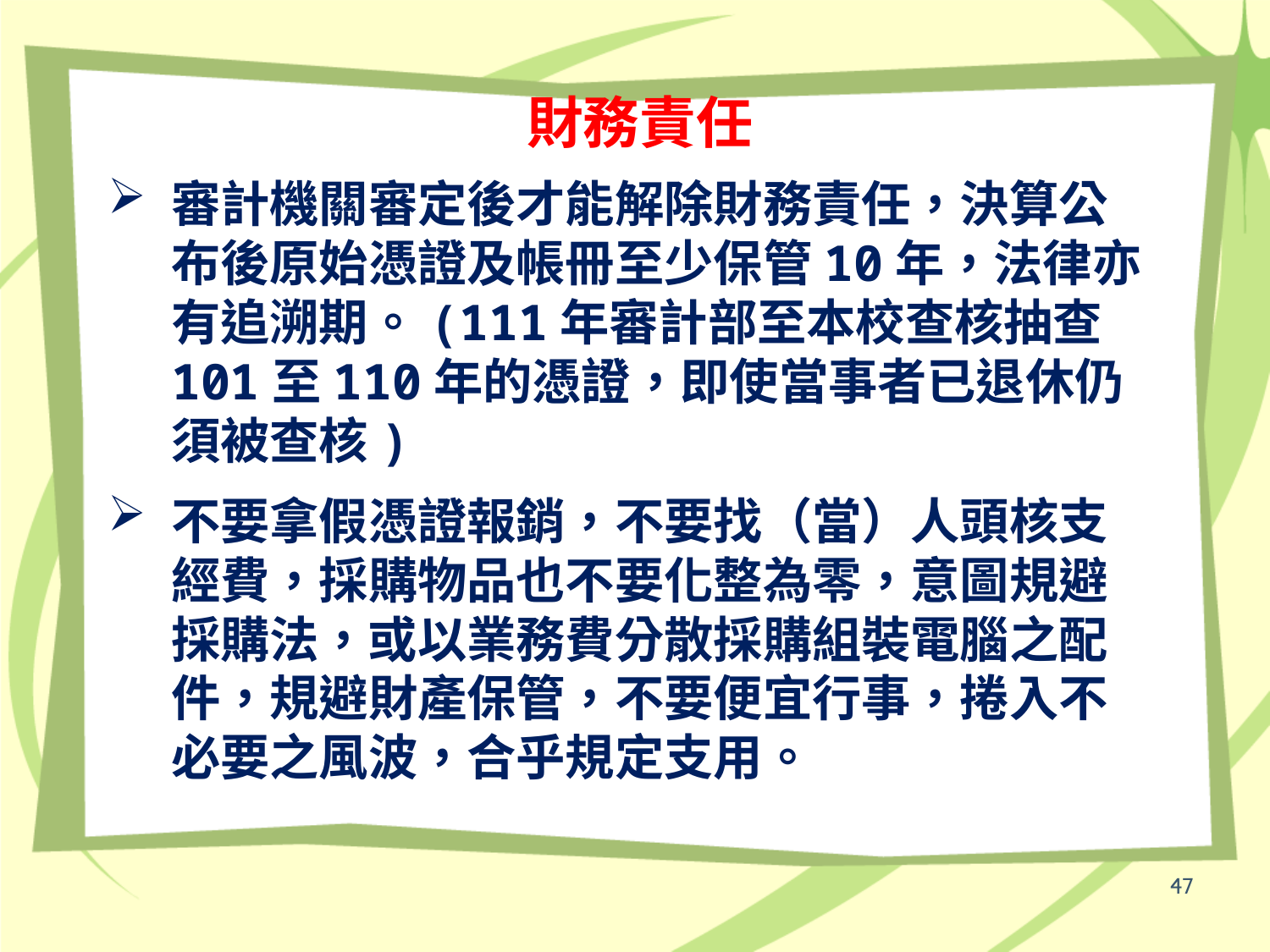

# 財務責任
審計機關審定後才能解除財務責任，決算公布後原始憑證及帳冊至少保管10年，法律亦有追溯期。(111年審計部至本校查核抽查101至110年的憑證，即使當事者已退休仍須被查核)
不要拿假憑證報銷，不要找（當）人頭核支經費，採購物品也不要化整為零，意圖規避採購法，或以業務費分散採購組裝電腦之配件，規避財產保管，不要便宜行事，捲入不必要之風波，合乎規定支用。
47